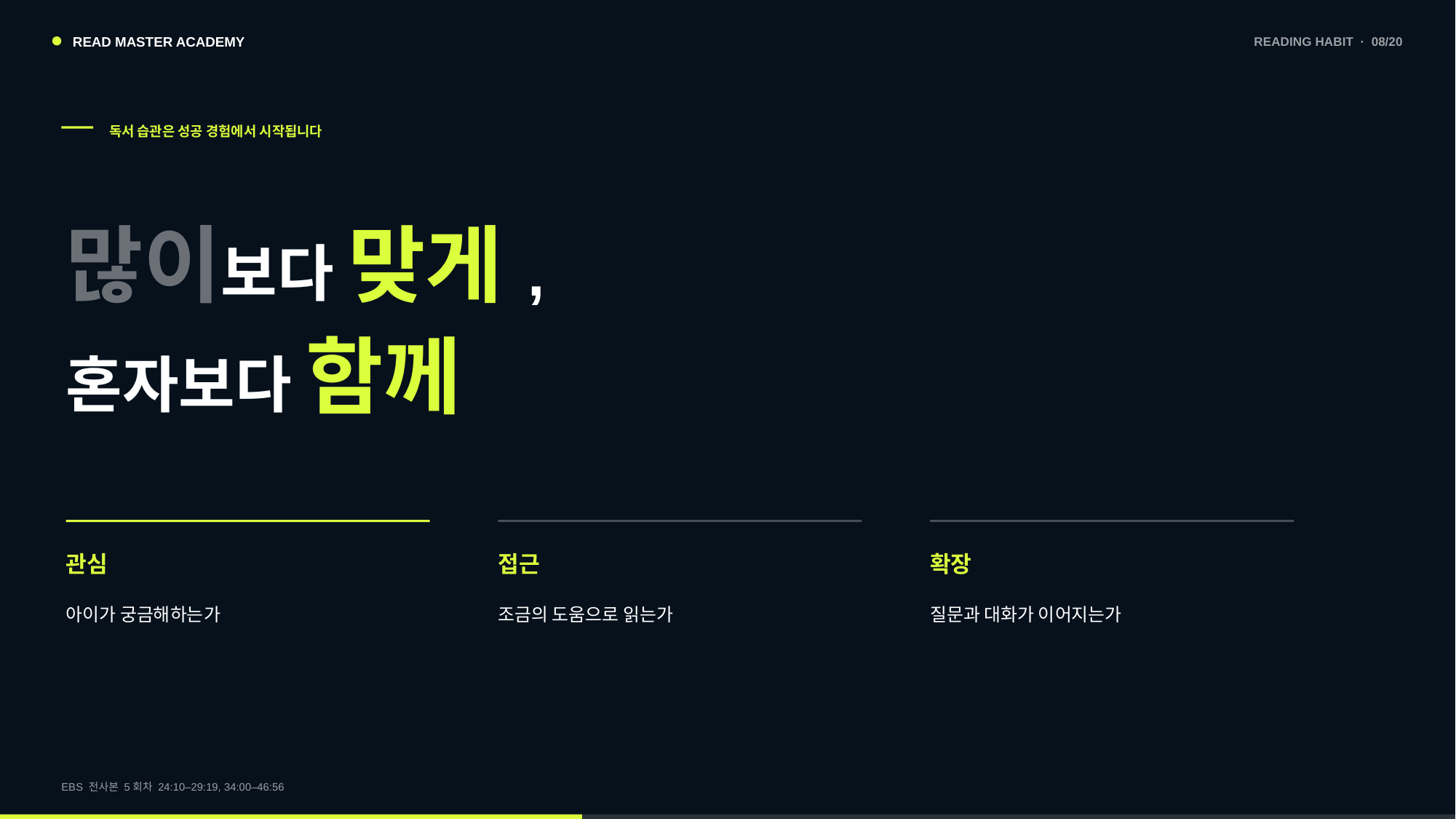

READ MASTER ACADEMY
READING HABIT  ·  08/20

독서 습관은 성공 경험에서 시작됩니다

많이보다 맞게,
혼자보다 함께

관심
접근
확장
아이가 궁금해하는가
조금의 도움으로 읽는가
질문과 대화가 이어지는가
EBS 전사본 5회차 24:10–29:19, 34:00–46:56